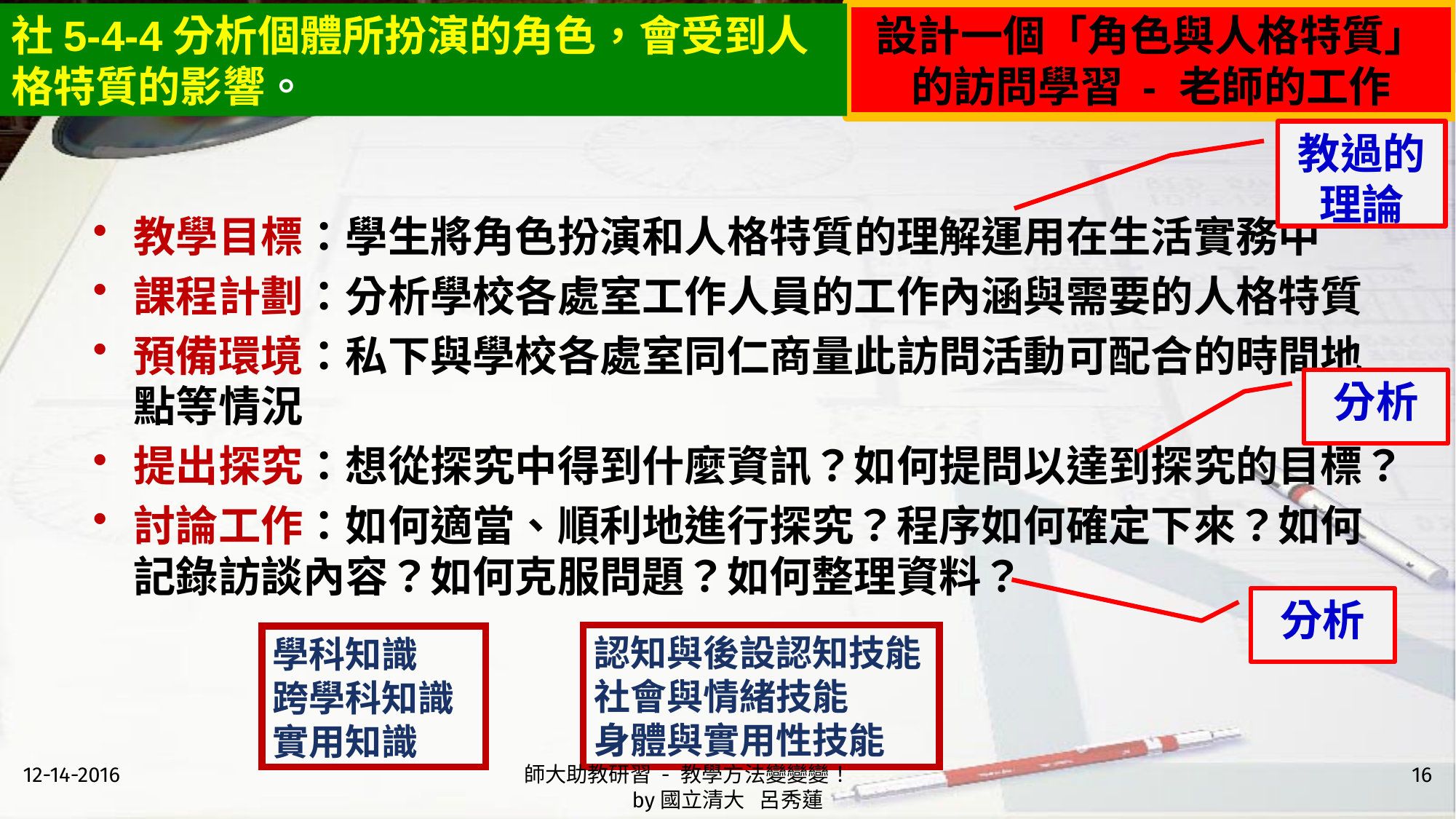

社5-4-4分析個體所扮演的角色，會受到人格特質的影響。
設計一個「角色與人格特質」的訪問學習 - 老師的工作
教過的理論
教學目標：學生將角色扮演和人格特質的理解運用在生活實務中
課程計劃：分析學校各處室工作人員的工作內涵與需要的人格特質
預備環境：私下與學校各處室同仁商量此訪問活動可配合的時間地點等情況
提出探究：想從探究中得到什麼資訊？如何提問以達到探究的目標？
討論工作：如何適當、順利地進行探究？程序如何確定下來？如何記錄訪談內容？如何克服問題？如何整理資料？

分析
分析
認知與後設認知技能
社會與情緒技能
身體與實用性技能
學科知識
跨學科知識
實用知識
12-14-2016
師大助教研習 - 教學方法變變變！                  by國立清大   呂秀蓮
16